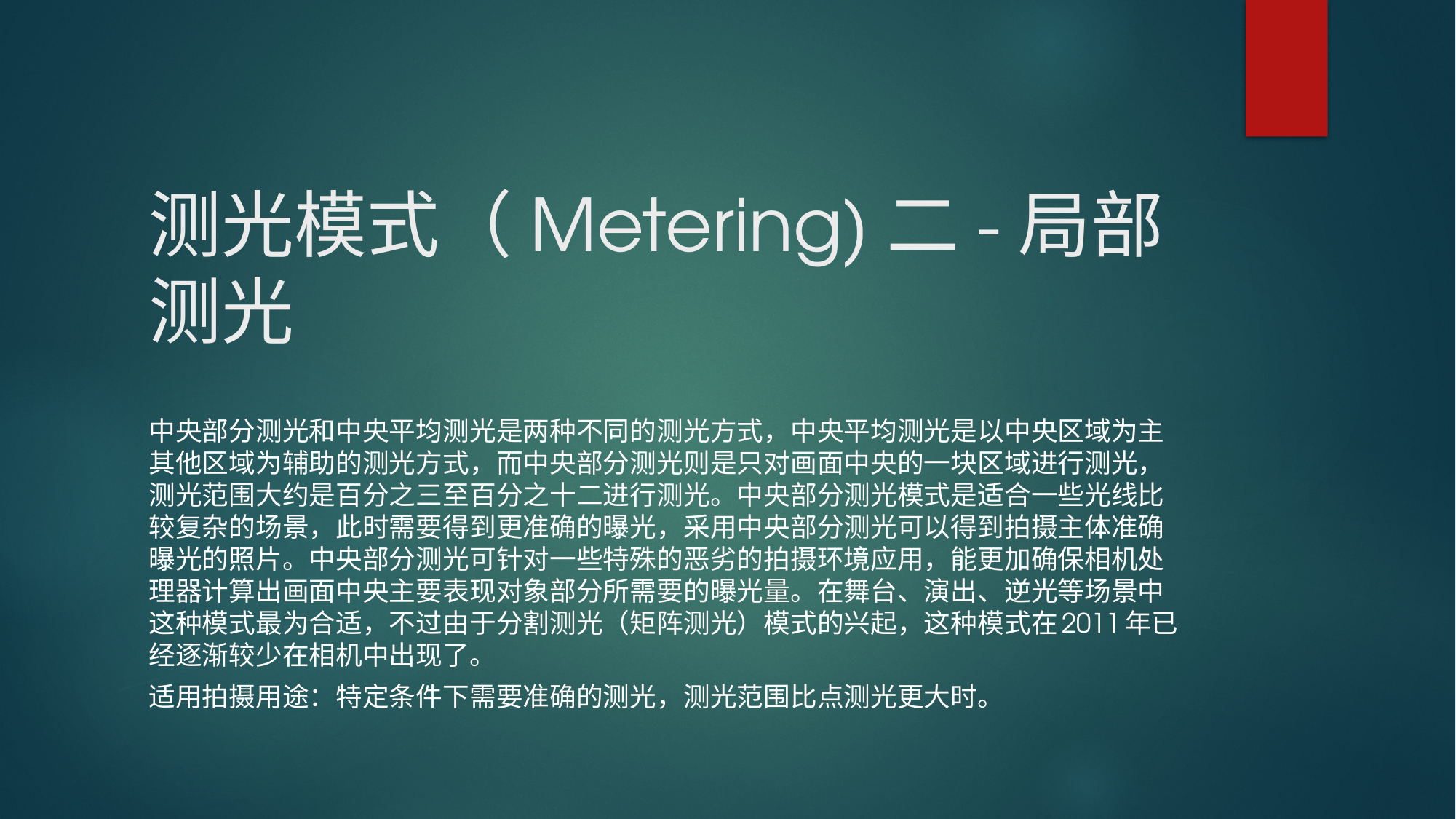

# 测光模式（Metering)二-局部测光

中央部分测光和中央平均测光是两种不同的测光方式，中央平均测光是以中央区域为主其他区域为辅助的测光方式，而中央部分测光则是只对画面中央的一块区域进行测光，测光范围大约是百分之三至百分之十二进行测光。中央部分测光模式是适合一些光线比较复杂的场景，此时需要得到更准确的曝光，采用中央部分测光可以得到拍摄主体准确曝光的照片。中央部分测光可针对一些特殊的恶劣的拍摄环境应用，能更加确保相机处理器计算出画面中央主要表现对象部分所需要的曝光量。在舞台、演出、逆光等场景中这种模式最为合适，不过由于分割测光（矩阵测光）模式的兴起，这种模式在2011年已经逐渐较少在相机中出现了。
适用拍摄用途：特定条件下需要准确的测光，测光范围比点测光更大时。